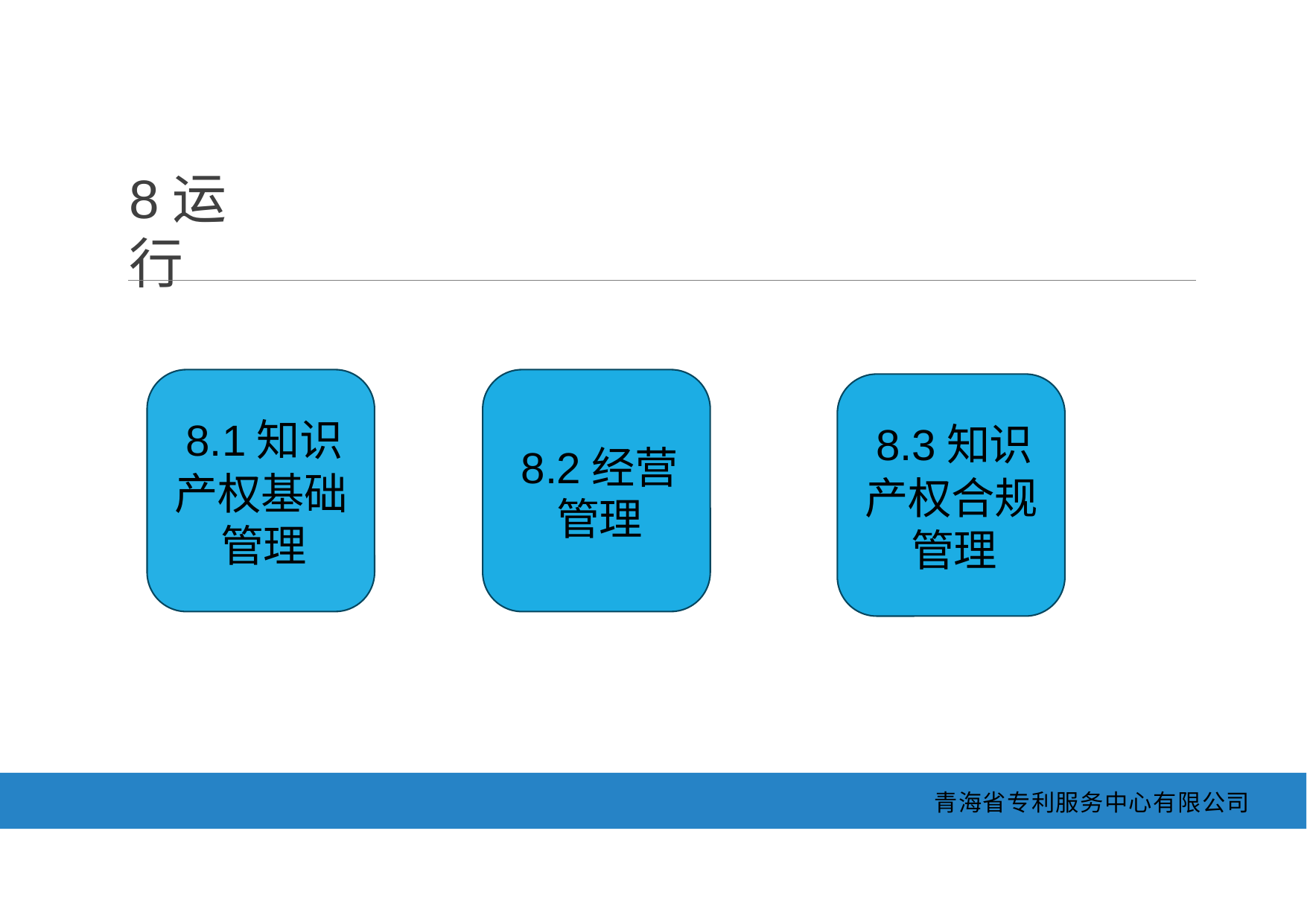

8运行

8.1知识
产权基础
管理

8.2经营  管理

8.3知识
产权合规
管理

青海省专利服务中心有限公司